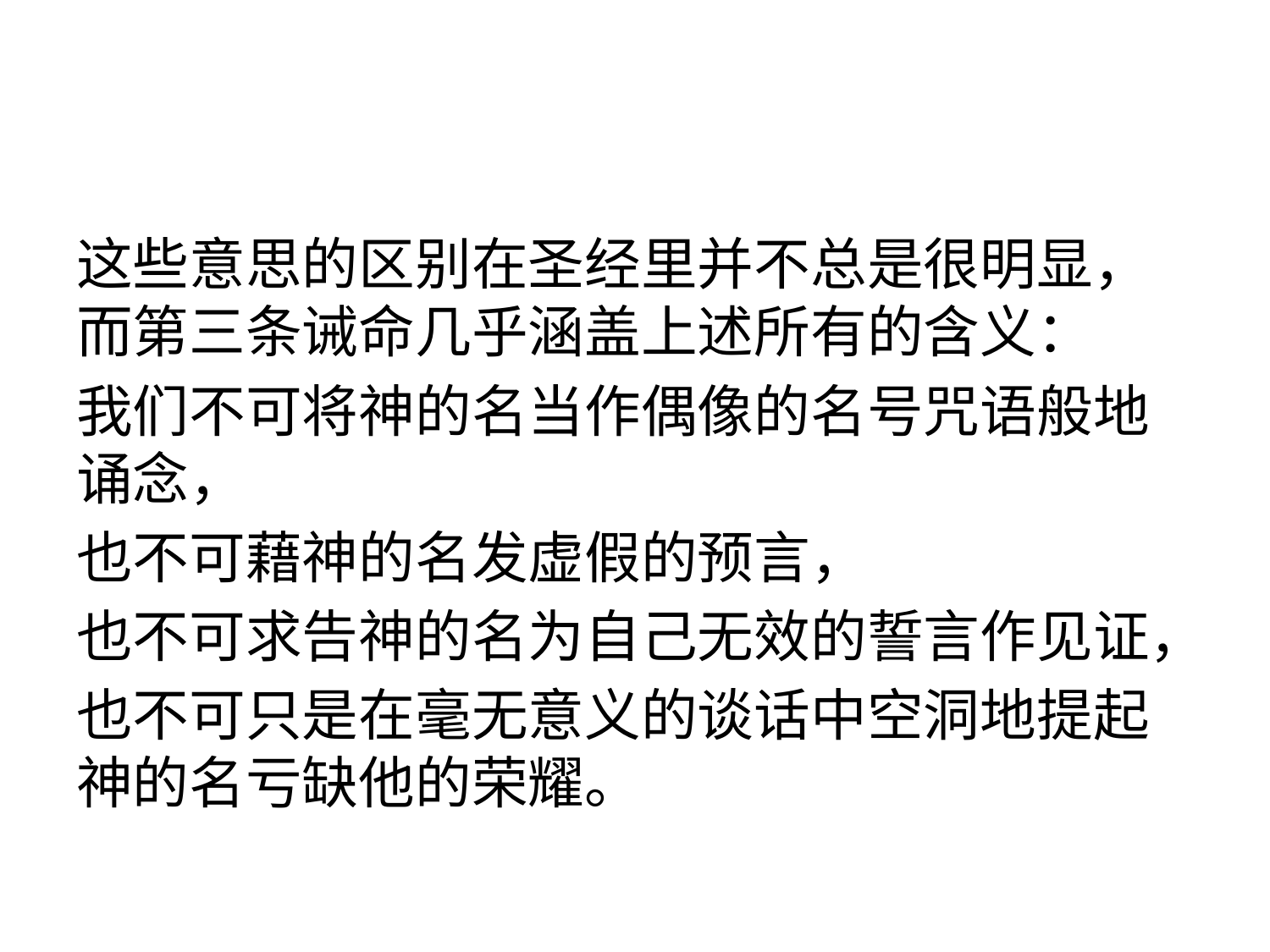

#
这些意思的区别在圣经里并不总是很明显，而第三条诫命几乎涵盖上述所有的含义：
我们不可将神的名当作偶像的名号咒语般地诵念，
也不可藉神的名发虚假的预言，
也不可求告神的名为自己无效的誓言作见证，
也不可只是在毫无意义的谈话中空洞地提起神的名亏缺他的荣耀。